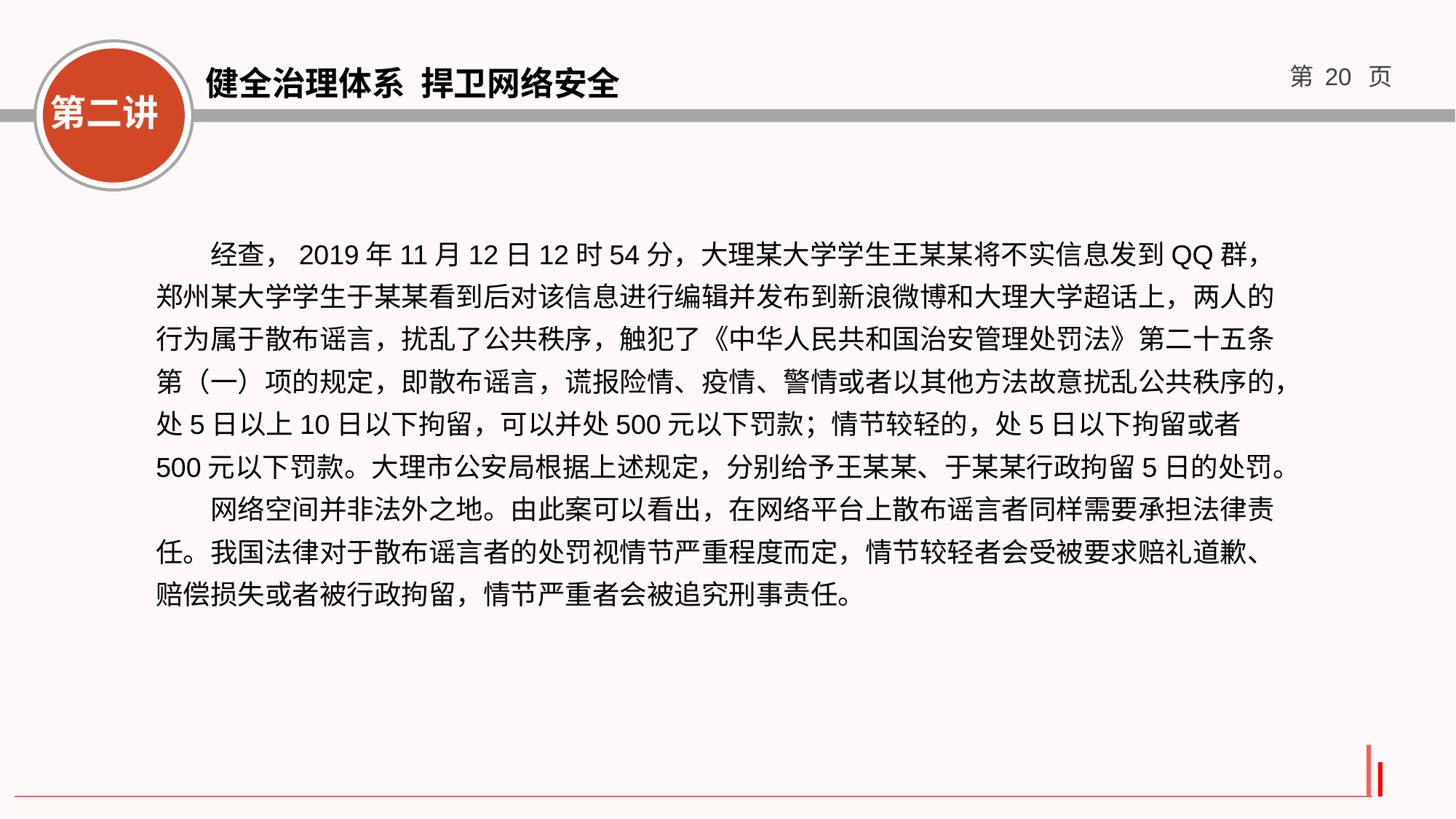

经查，2019年11月12日12时54分，大理某大学学生王某某将不实信息发到QQ群，郑州某大学学生于某某看到后对该信息进行编辑并发布到新浪微博和大理大学超话上，两人的行为属于散布谣言，扰乱了公共秩序，触犯了《中华人民共和国治安管理处罚法》第二十五条第（一）项的规定，即散布谣言，谎报险情、疫情、警情或者以其他方法故意扰乱公共秩序的，处5日以上10日以下拘留，可以并处500元以下罚款；情节较轻的，处5日以下拘留或者500元以下罚款。大理市公安局根据上述规定，分别给予王某某、于某某行政拘留5日的处罚。
网络空间并非法外之地。由此案可以看出，在网络平台上散布谣言者同样需要承担法律责任。我国法律对于散布谣言者的处罚视情节严重程度而定，情节较轻者会受被要求赔礼道歉、赔偿损失或者被行政拘留，情节严重者会被追究刑事责任。